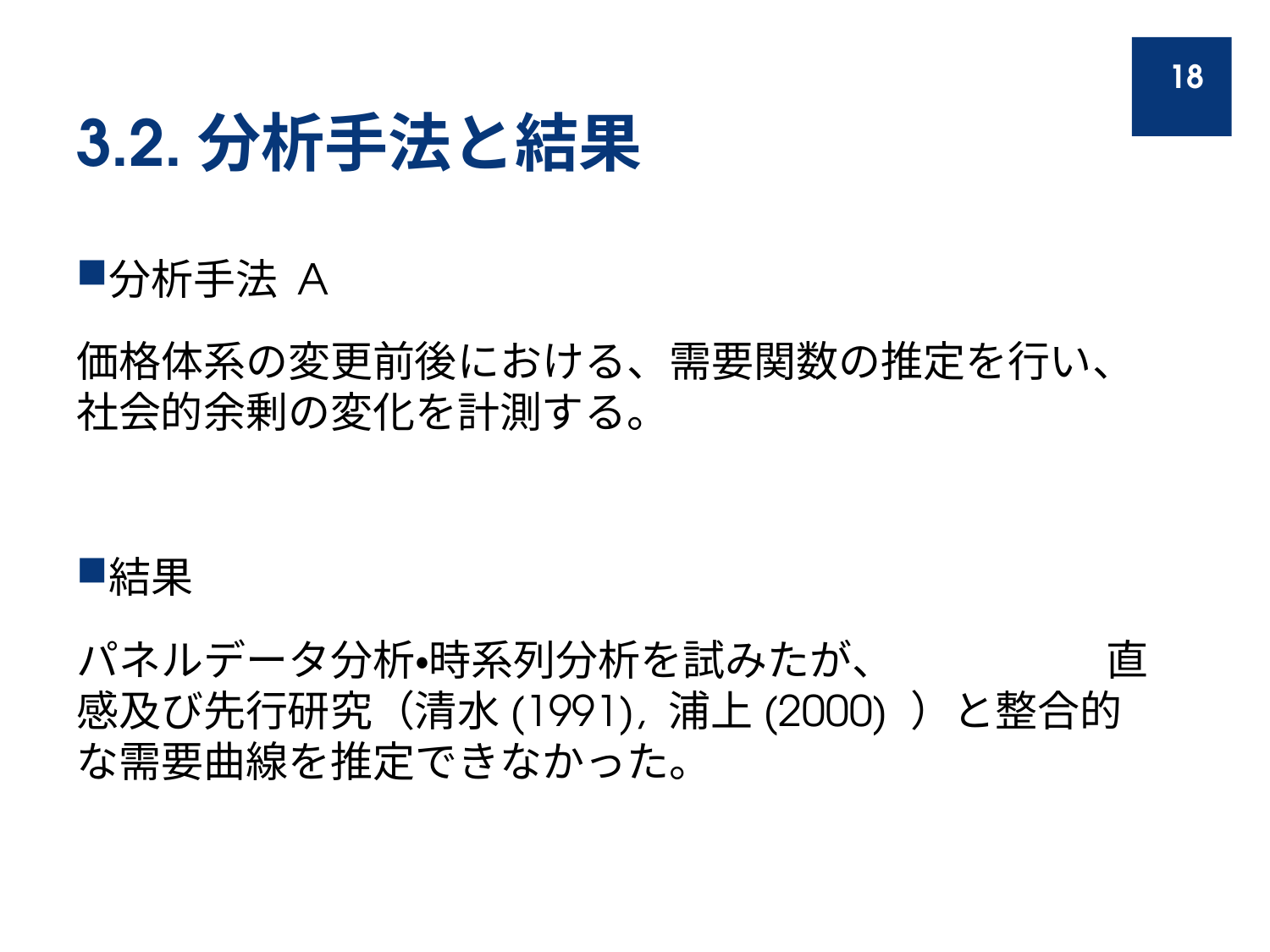

18
# 3.2.分析手法と結果
分析手法 A
価格体系の変更前後における、需要関数の推定を行い、社会的余剰の変化を計測する。

結果
パネルデータ分析・時系列分析を試みたが、　　　　　直感及び先行研究（清水(1991), 浦上(2000) ）と整合的な需要曲線を推定できなかった。